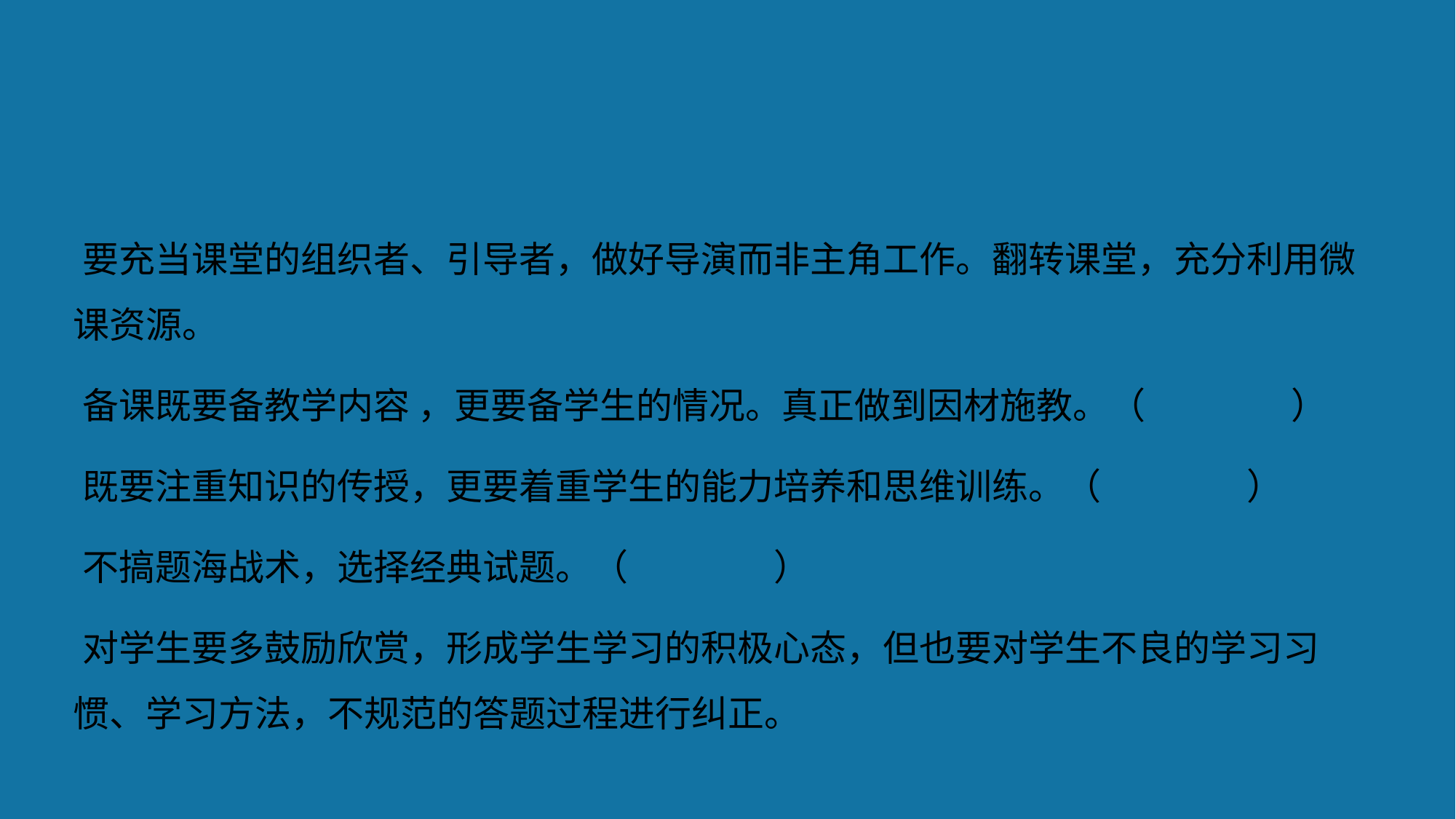

课堂教学

教师：由主体向主导，实现由多教到少教到“导而不教”的转变
要充当课堂的组织者、引导者，做好导演而非主角工作。翻转课堂，充分利用微课资源。
备课既要备教学内容 ，更要备学生的情况。真正做到因材施教。（课前要勤）
既要注重知识的传授，更要着重学生的能力培养和思维训练。（课中要懒）
不搞题海战术，选择经典试题。（课后要精）
对学生要多鼓励欣赏，形成学生学习的积极心态，但也要对学生不良的学习习惯、学习方法，不规范的答题过程进行纠正。